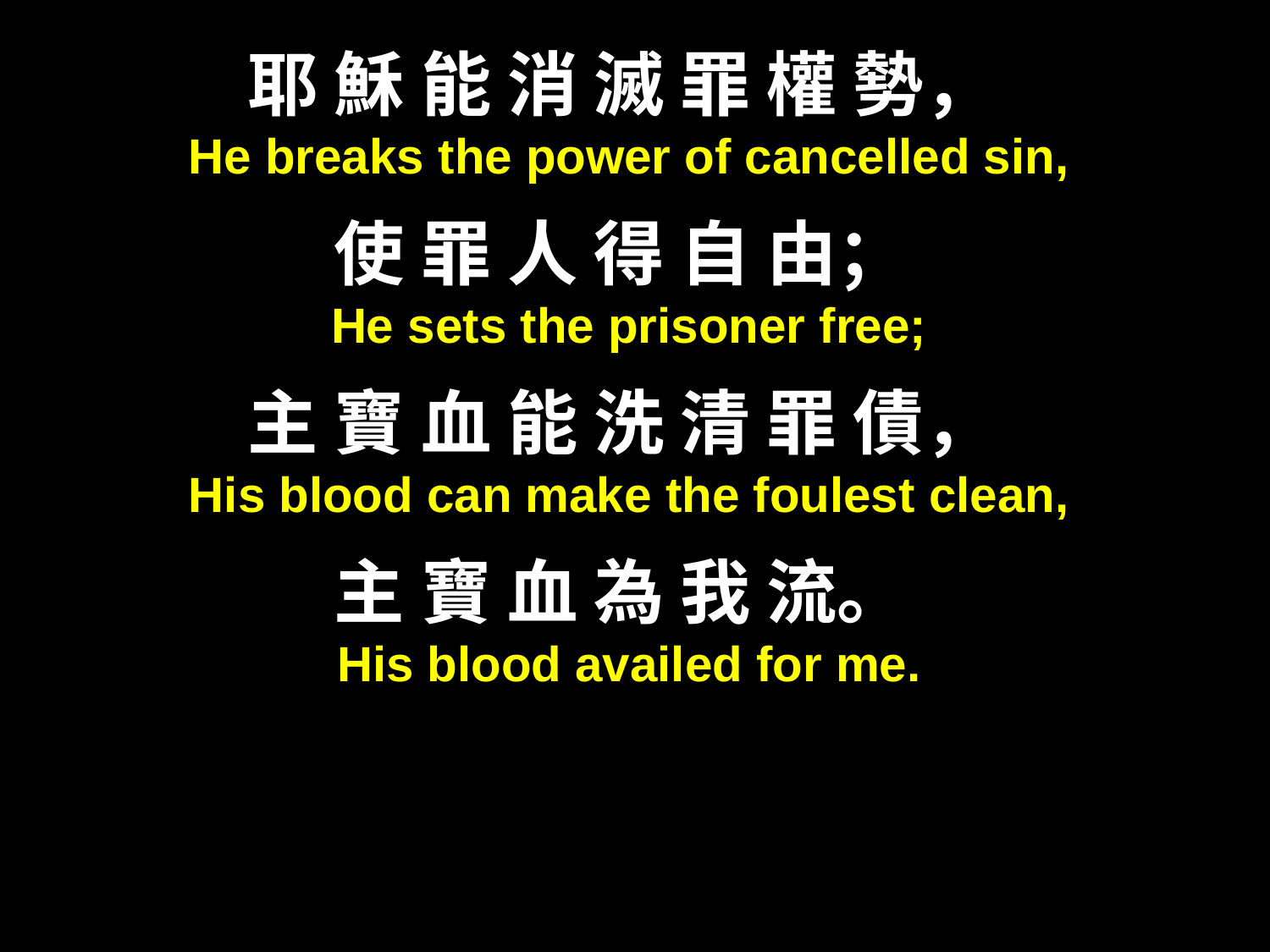

耶 穌 能 消 滅 罪 權 勢，
He breaks the power of cancelled sin,

使 罪 人 得 自 由；
He sets the prisoner free;

主 寶 血 能 洗 清 罪 債，
His blood can make the foulest clean,

主 寶 血 為 我 流。
His blood availed for me.